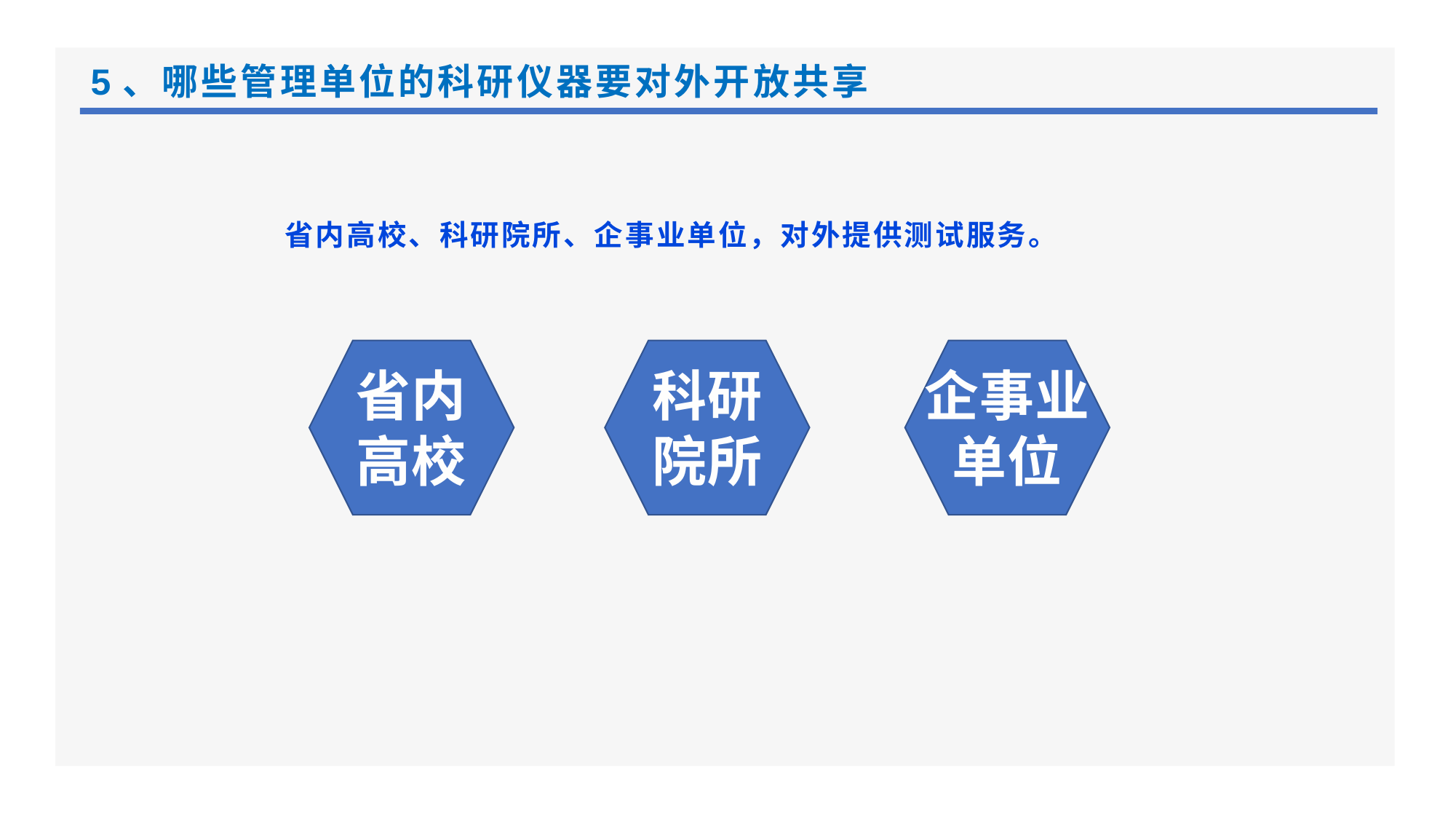

# 5、哪些管理单位的科研仪器要对外开放共享
省内高校、科研院所、企事业单位，对外提供测试服务。

省内
高校
科研
院所
企事业
单位